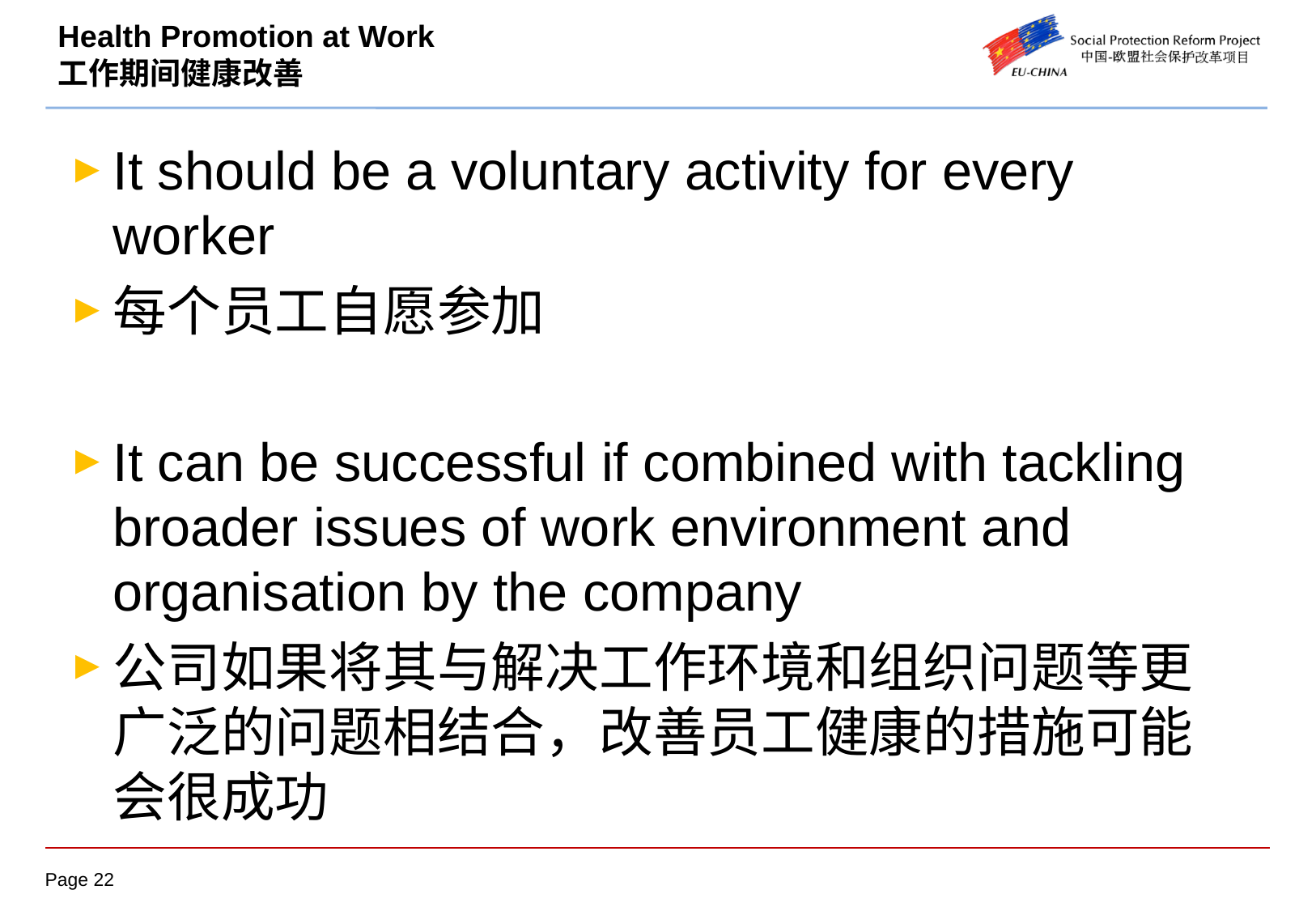

# Health Promotion at Work 工作期间健康改善
It should be a voluntary activity for every worker
每个员工自愿参加

It can be successful if combined with tackling broader issues of work environment and organisation by the company
公司如果将其与解决工作环境和组织问题等更广泛的问题相结合，改善员工健康的措施可能会很成功